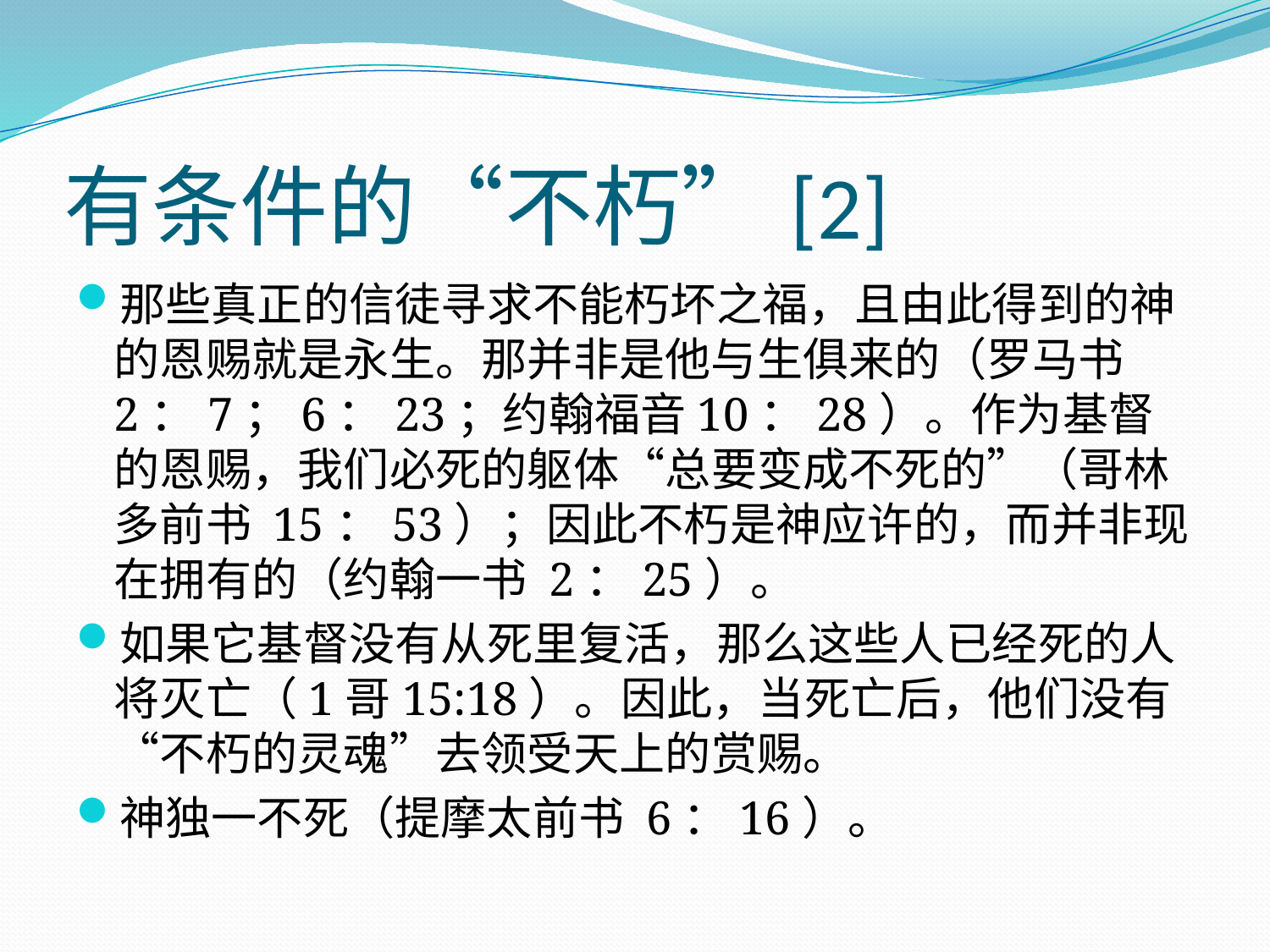

# 有条件的“不朽”[2]
那些真正的信徒寻求不能朽坏之福，且由此得到的神的恩赐就是永生。那并非是他与生俱来的（罗马书2：7；6：23；约翰福音10：28）。作为基督的恩赐，我们必死的躯体“总要变成不死的”（哥林多前书 15：53）；因此不朽是神应许的，而并非现在拥有的（约翰一书 2：25）。
如果它基督没有从死里复活，那么这些人已经死的人将灭亡（1哥15:18）。因此，当死亡后，他们没有“不朽的灵魂”去领受天上的赏赐。
神独一不死（提摩太前书 6：16）。